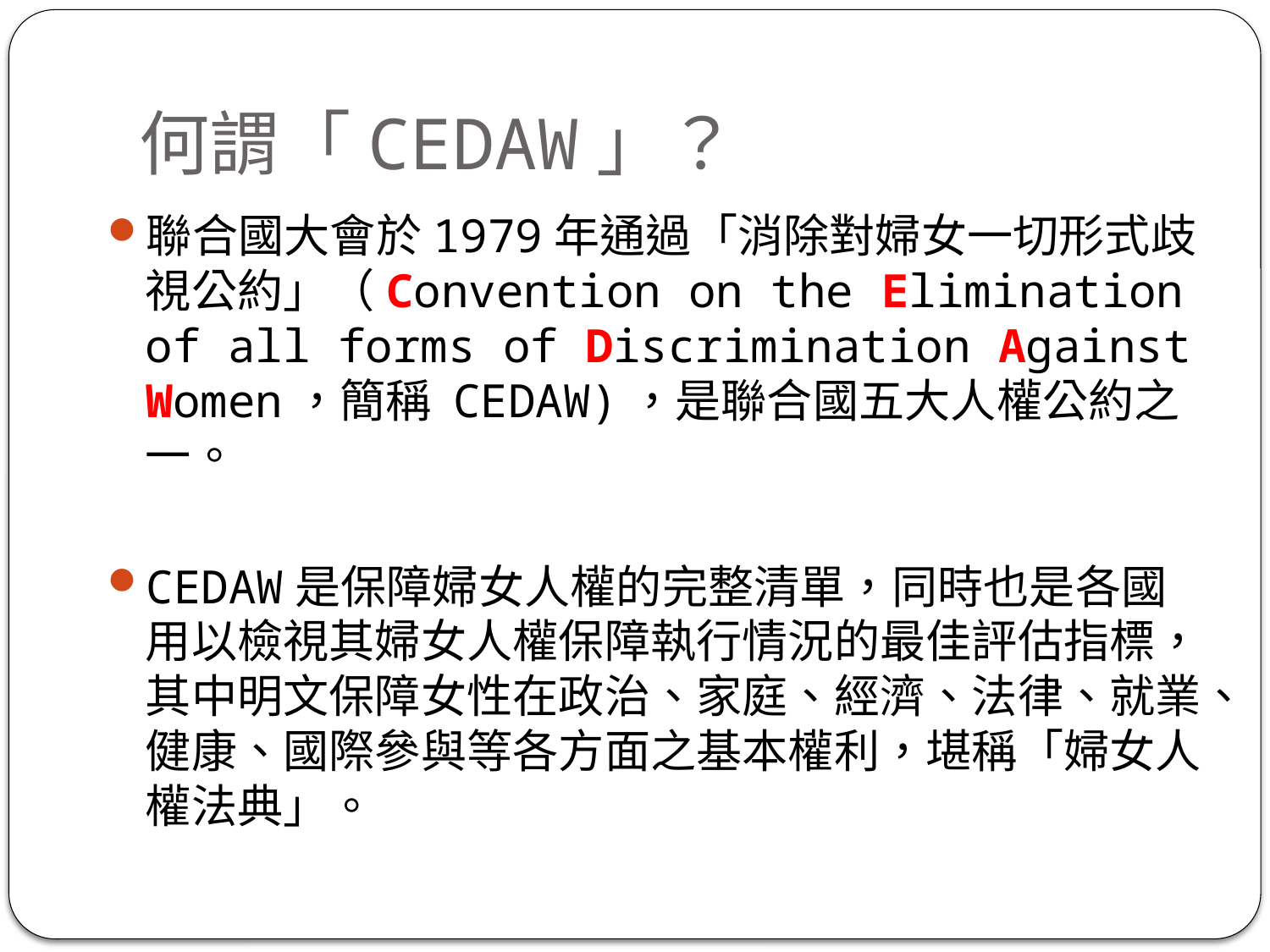

# 何謂「CEDAW」？
聯合國大會於1979年通過「消除對婦女一切形式歧視公約」（Convention on the Elimination of all forms of Discrimination Against Women，簡稱 CEDAW)，是聯合國五大人權公約之一。

CEDAW是保障婦女人權的完整清單，同時也是各國用以檢視其婦女人權保障執行情況的最佳評估指標，其中明文保障女性在政治、家庭、經濟、法律、就業、健康、國際參與等各方面之基本權利，堪稱「婦女人權法典」。